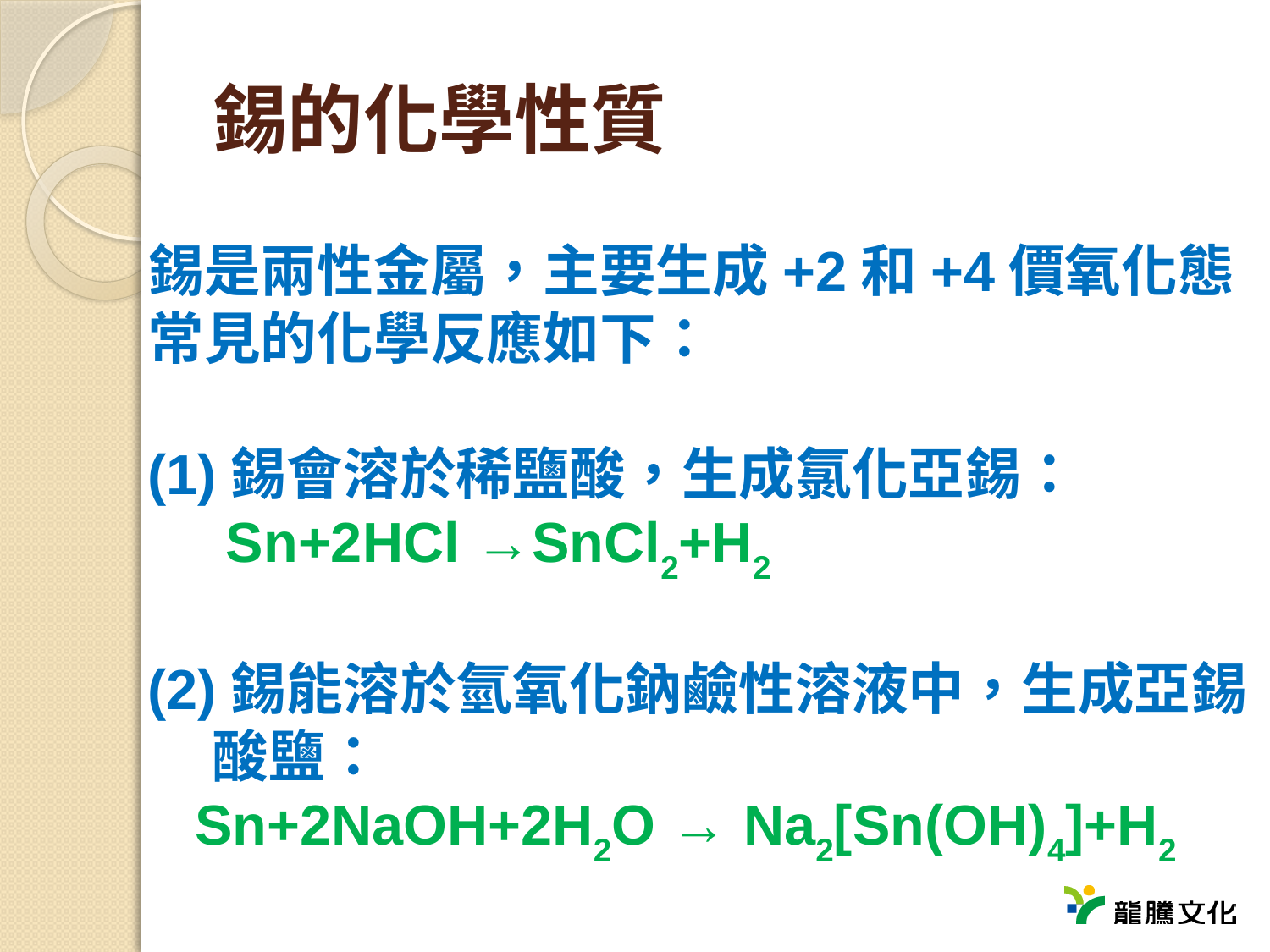

# 錫的化學性質
錫是兩性金屬，主要生成+2和+4價氧化態
常見的化學反應如下：

(1)錫會溶於稀鹽酸，生成氯化亞錫：
     Sn+2HCl →SnCl2+H2
(2)錫能溶於氫氧化鈉鹼性溶液中，生成亞錫
     酸鹽：
   Sn+2NaOH+2H2O → Na2[Sn(OH)4]+H2